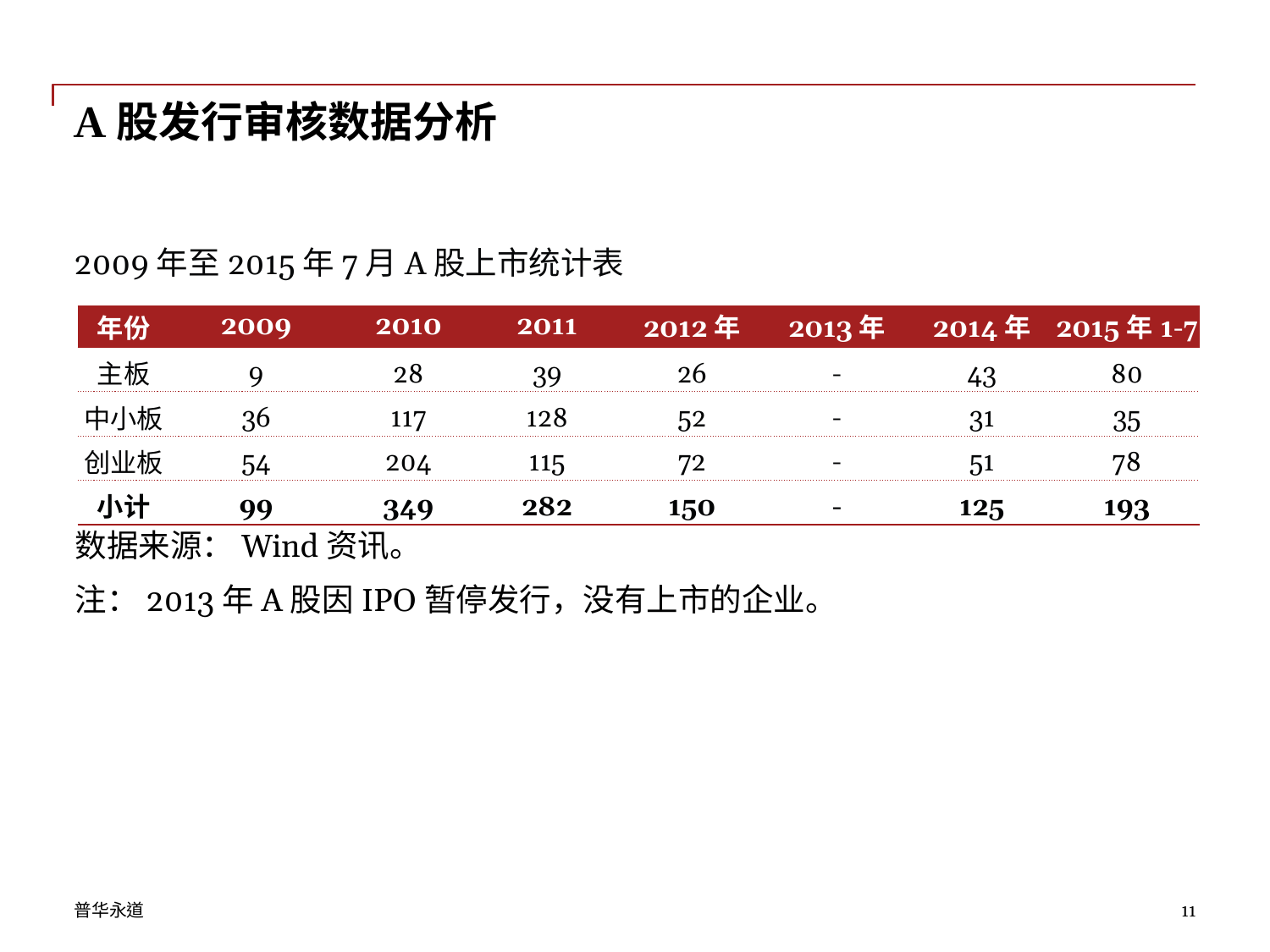

# A股发行审核数据分析
2009年至2015年7月A股上市统计表

| 年份 | 2009 | 2010 | 2011 | 2012年 | 2013年 | 2014年 | 2015年1-7 |
| --- | --- | --- | --- | --- | --- | --- | --- |
| 主板 | 9 | 28 | 39 | 26 | - | 43 | 80 |
| 中小板 | 36 | 117 | 128 | 52 | - | 31 | 35 |
| 创业板 | 54 | 204 | 115 | 72 | - | 51 | 78 |
| 小计 | 99 | 349 | 282 | 150 | - | 125 | 193 |
数据来源：Wind资讯。
注：2013年A股因IPO暂停发行，没有上市的企业。
11